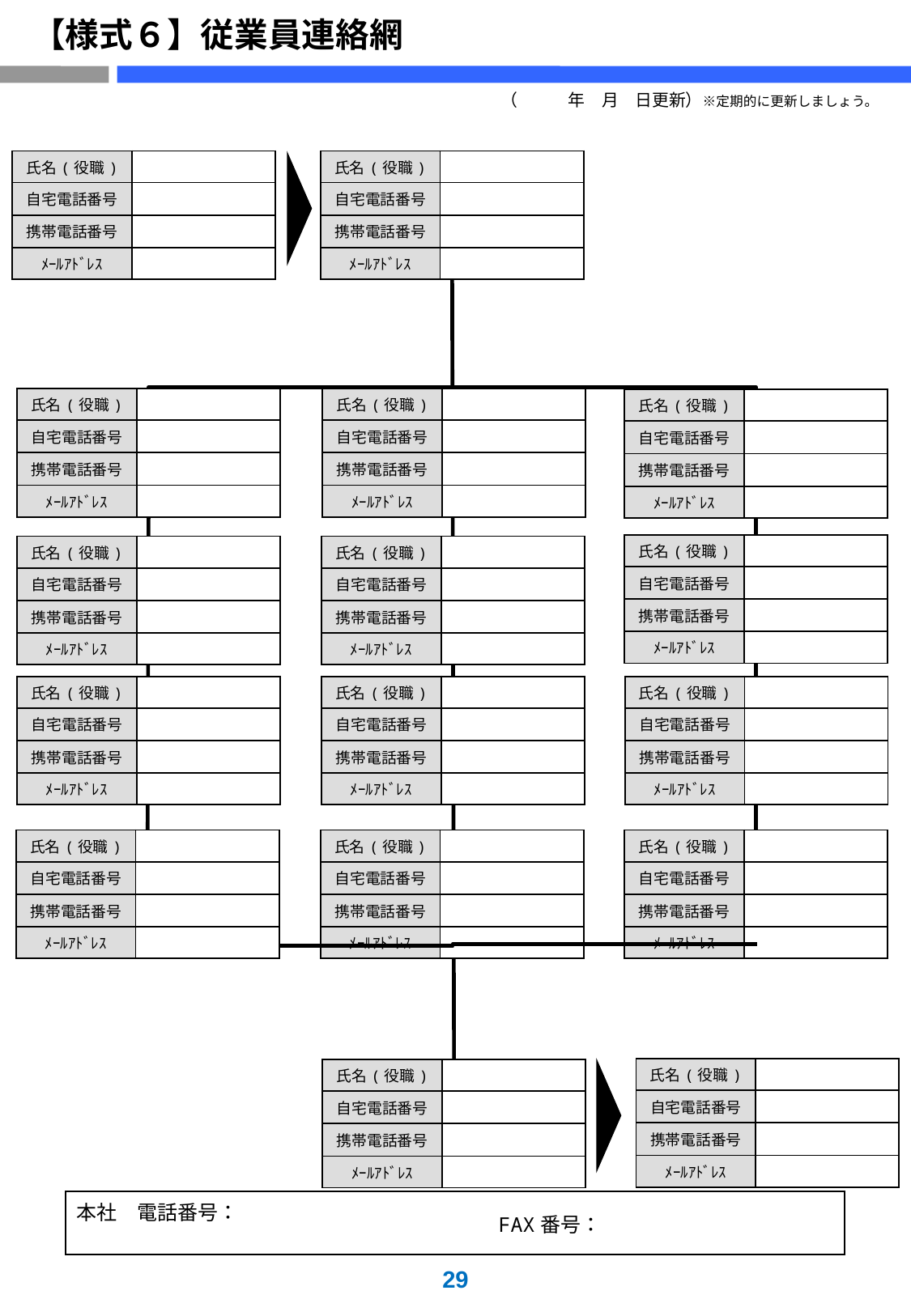

# 【様式６】従業員連絡網
（　　　年　月　日更新）※定期的に更新しましょう。
| 氏名(役職) |  |
| --- | --- |
| 自宅電話番号 |  |
| 携帯電話番号 |  |
| ﾒｰﾙｱﾄﾞﾚｽ |  |
| 氏名(役職) |  |
| --- | --- |
| 自宅電話番号 |  |
| 携帯電話番号 |  |
| ﾒｰﾙｱﾄﾞﾚｽ |  |

| 氏名(役職) |  |
| --- | --- |
| 自宅電話番号 |  |
| 携帯電話番号 |  |
| ﾒｰﾙｱﾄﾞﾚｽ |  |
| 氏名(役職) |  |
| --- | --- |
| 自宅電話番号 |  |
| 携帯電話番号 |  |
| ﾒｰﾙｱﾄﾞﾚｽ |  |
| 氏名(役職) |  |
| --- | --- |
| 自宅電話番号 |  |
| 携帯電話番号 |  |
| ﾒｰﾙｱﾄﾞﾚｽ |  |
| 氏名(役職) |  |
| --- | --- |
| 自宅電話番号 |  |
| 携帯電話番号 |  |
| ﾒｰﾙｱﾄﾞﾚｽ |  |
| 氏名(役職) |  |
| --- | --- |
| 自宅電話番号 |  |
| 携帯電話番号 |  |
| ﾒｰﾙｱﾄﾞﾚｽ |  |
| 氏名(役職) |  |
| --- | --- |
| 自宅電話番号 |  |
| 携帯電話番号 |  |
| ﾒｰﾙｱﾄﾞﾚｽ |  |
| 氏名(役職) |  |
| --- | --- |
| 自宅電話番号 |  |
| 携帯電話番号 |  |
| ﾒｰﾙｱﾄﾞﾚｽ |  |
| 氏名(役職) |  |
| --- | --- |
| 自宅電話番号 |  |
| 携帯電話番号 |  |
| ﾒｰﾙｱﾄﾞﾚｽ |  |
| 氏名(役職) |  |
| --- | --- |
| 自宅電話番号 |  |
| 携帯電話番号 |  |
| ﾒｰﾙｱﾄﾞﾚｽ |  |
| 氏名(役職) |  |
| --- | --- |
| 自宅電話番号 |  |
| 携帯電話番号 |  |
| ﾒｰﾙｱﾄﾞﾚｽ |  |
| 氏名(役職) |  |
| --- | --- |
| 自宅電話番号 |  |
| 携帯電話番号 |  |
| ﾒｰﾙｱﾄﾞﾚｽ |  |
| 氏名(役職) |  |
| --- | --- |
| 自宅電話番号 |  |
| 携帯電話番号 |  |
| ﾒｰﾙｱﾄﾞﾚｽ |  |
| 氏名(役職) |  |
| --- | --- |
| 自宅電話番号 |  |
| 携帯電話番号 |  |
| ﾒｰﾙｱﾄﾞﾚｽ |  |
| 氏名(役職) |  |
| --- | --- |
| 自宅電話番号 |  |
| 携帯電話番号 |  |
| ﾒｰﾙｱﾄﾞﾚｽ |  |

| 本社　電話番号： |  | FAX番号： |  |
| --- | --- | --- | --- |
29